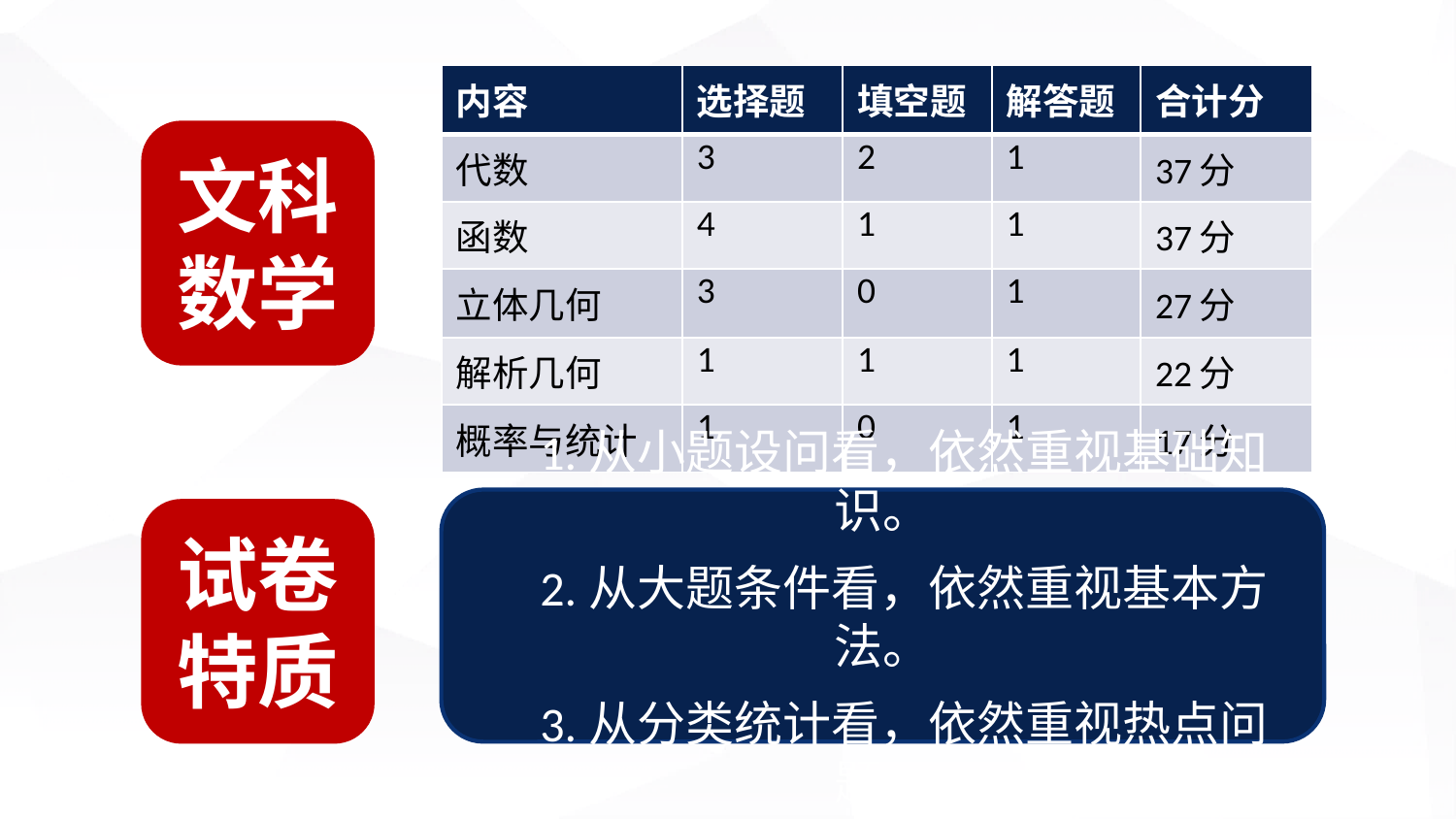

| 内容 | 选择题 | 填空题 | 解答题 | 合计分 |
| --- | --- | --- | --- | --- |
| 代数 | 3 | 2 | 1 | 37分 |
| 函数 | 4 | 1 | 1 | 37分 |
| 立体几何 | 3 | 0 | 1 | 27分 |
| 解析几何 | 1 | 1 | 1 | 22分 |
| 概率与统计 | 1 | 0 | 1 | 17分 |
文科
数学
1.从小题设问看，依然重视基础知识。

2.从大题条件看，依然重视基本方法。

3.从分类统计看，依然重视热点问题。
试卷特质